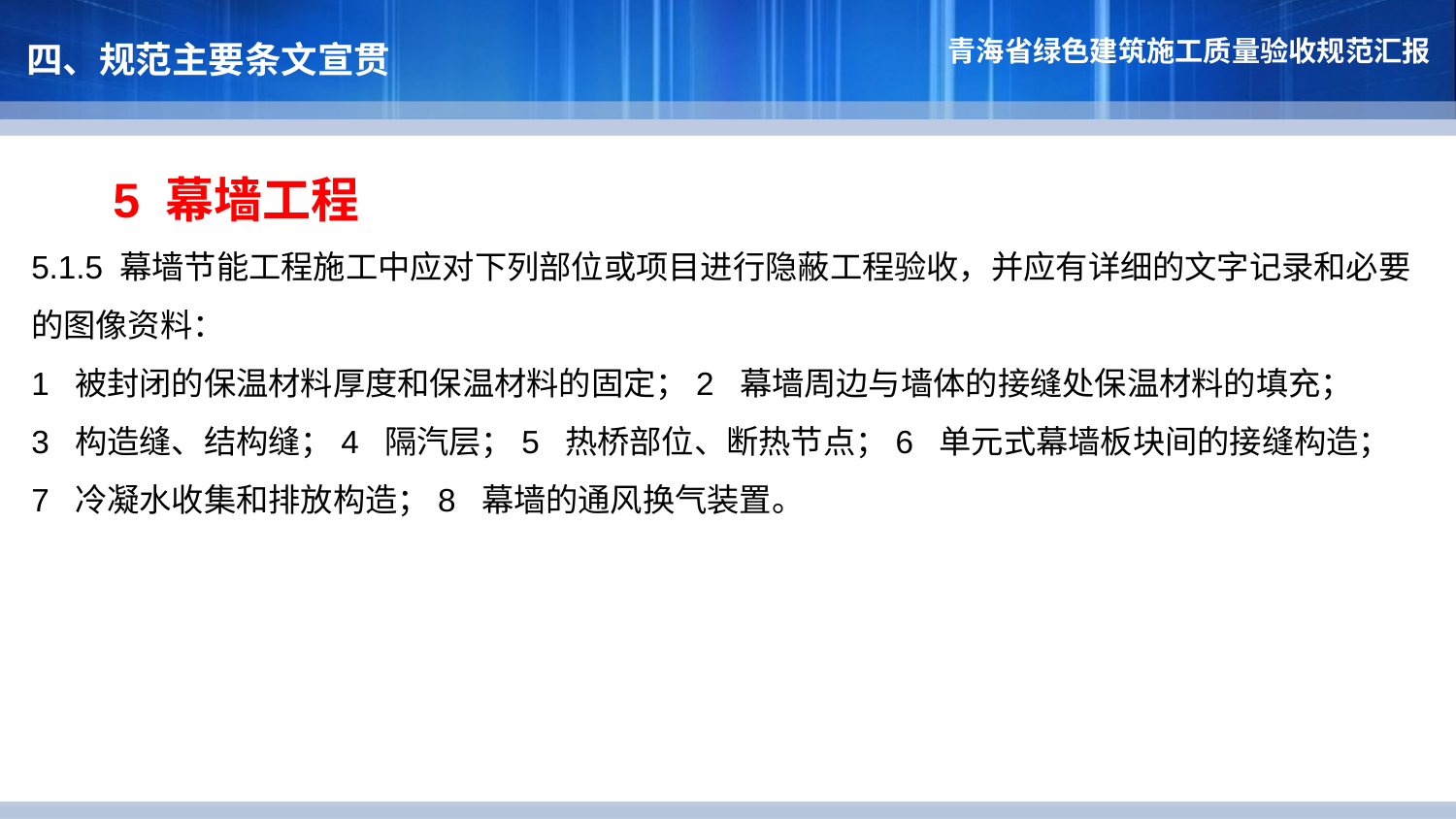

四、规范主要条文宣贯
      5 幕墙工程
5.1.5 幕墙节能工程施工中应对下列部位或项目进行隐蔽工程验收，并应有详细的文字记录和必要的图像资料：
1  被封闭的保温材料厚度和保温材料的固定；2  幕墙周边与墙体的接缝处保温材料的填充；
3  构造缝、结构缝；4  隔汽层；5  热桥部位、断热节点；6  单元式幕墙板块间的接缝构造；
7  冷凝水收集和排放构造；8  幕墙的通风换气装置。